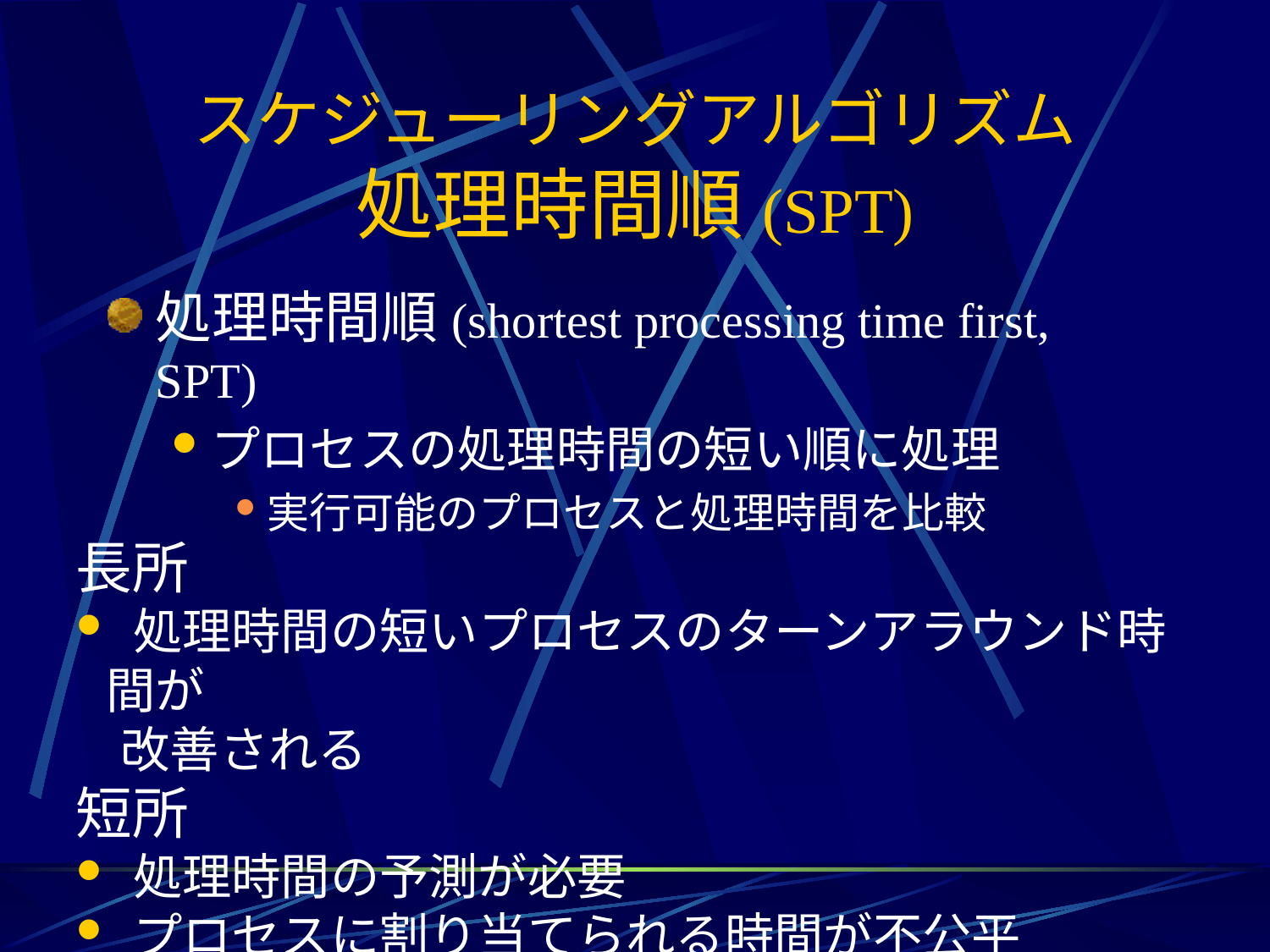

# スケジューリングアルゴリズム 処理時間順(SPT)
処理時間順(shortest processing time first, SPT)
プロセスの処理時間の短い順に処理
実行可能のプロセスと処理時間を比較
長所
 処理時間の短いプロセスのターンアラウンド時間が
   改善される
短所
 処理時間の予測が必要
 プロセスに割り当てられる時間が不公平